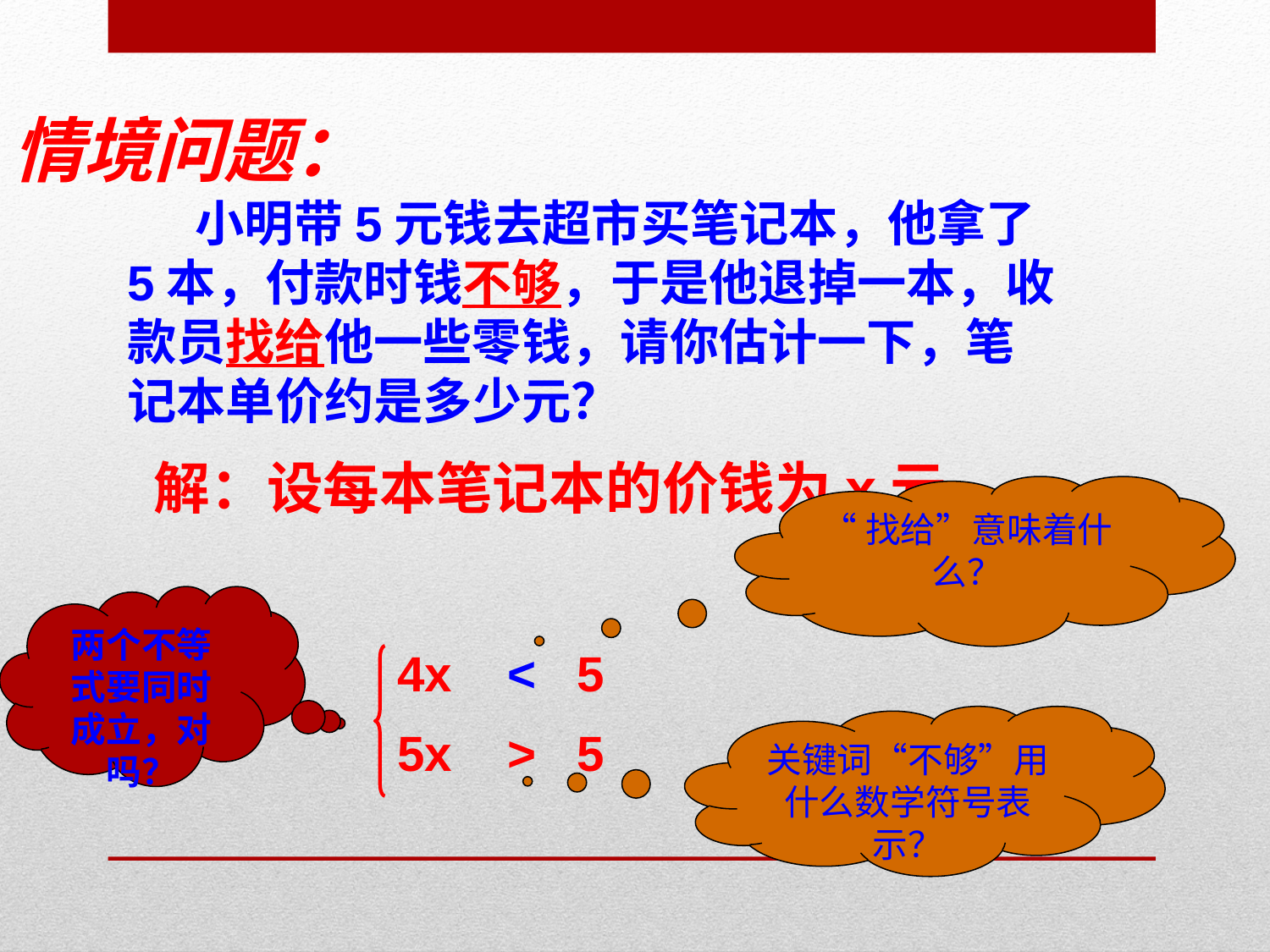

情境问题：
     小明带5元钱去超市买笔记本，他拿了5本，付款时钱不够，于是他退掉一本，收款员找给他一些零钱，请你估计一下，笔记本单价约是多少元？
 解：设每本笔记本的价钱为x元．
“找给”意味着什么？
两个不等式要同时成立，对吗？
4x
<
5

关键词“不够”用什么数学符号表示？
5x
>
5